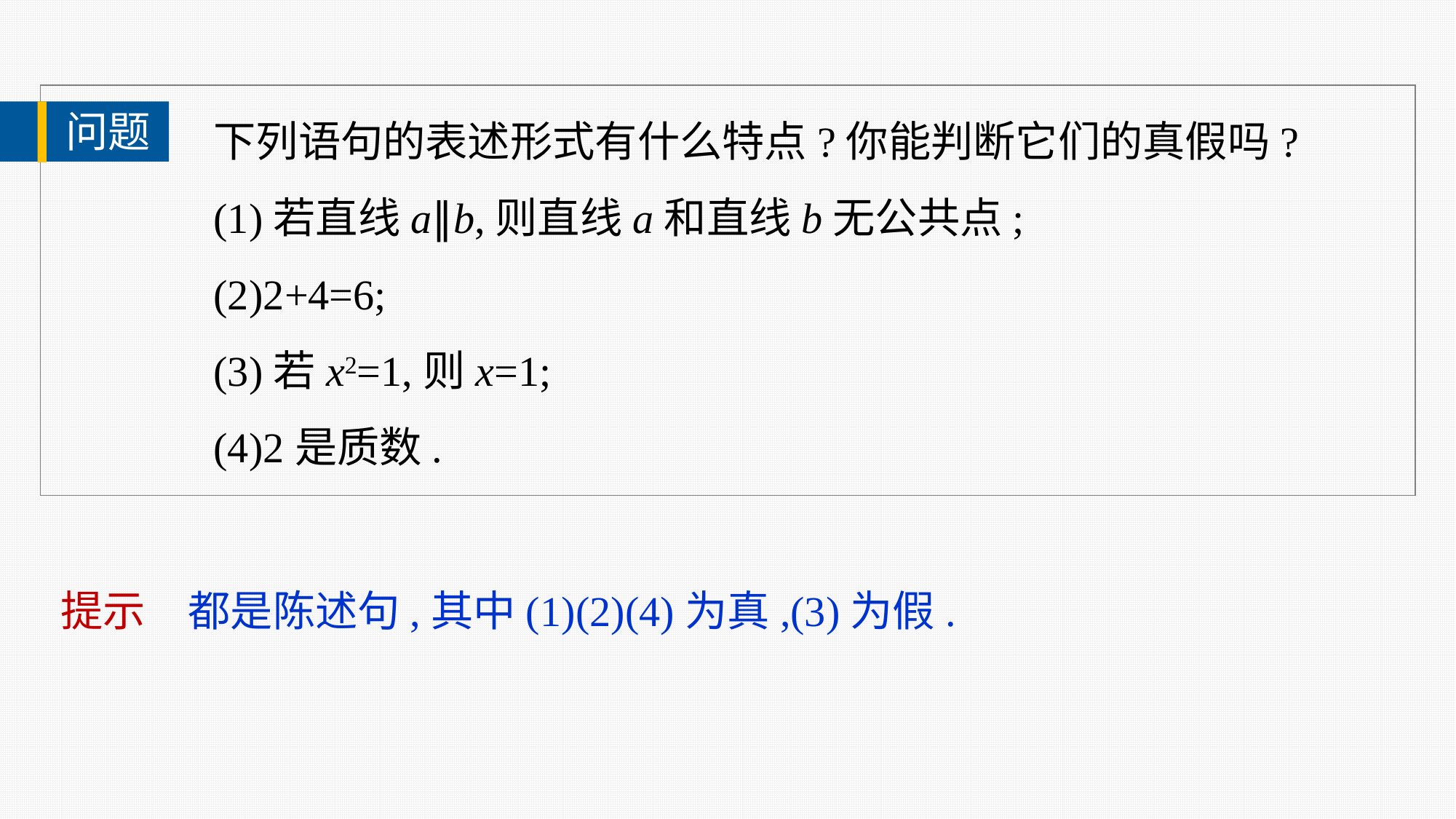

下列语句的表述形式有什么特点?你能判断它们的真假吗?
(1)若直线a∥b,则直线a和直线b无公共点;
(2)2+4=6;
(3)若x2=1,则x=1;
(4)2是质数.

问题

提示　都是陈述句,其中(1)(2)(4)为真,(3)为假.